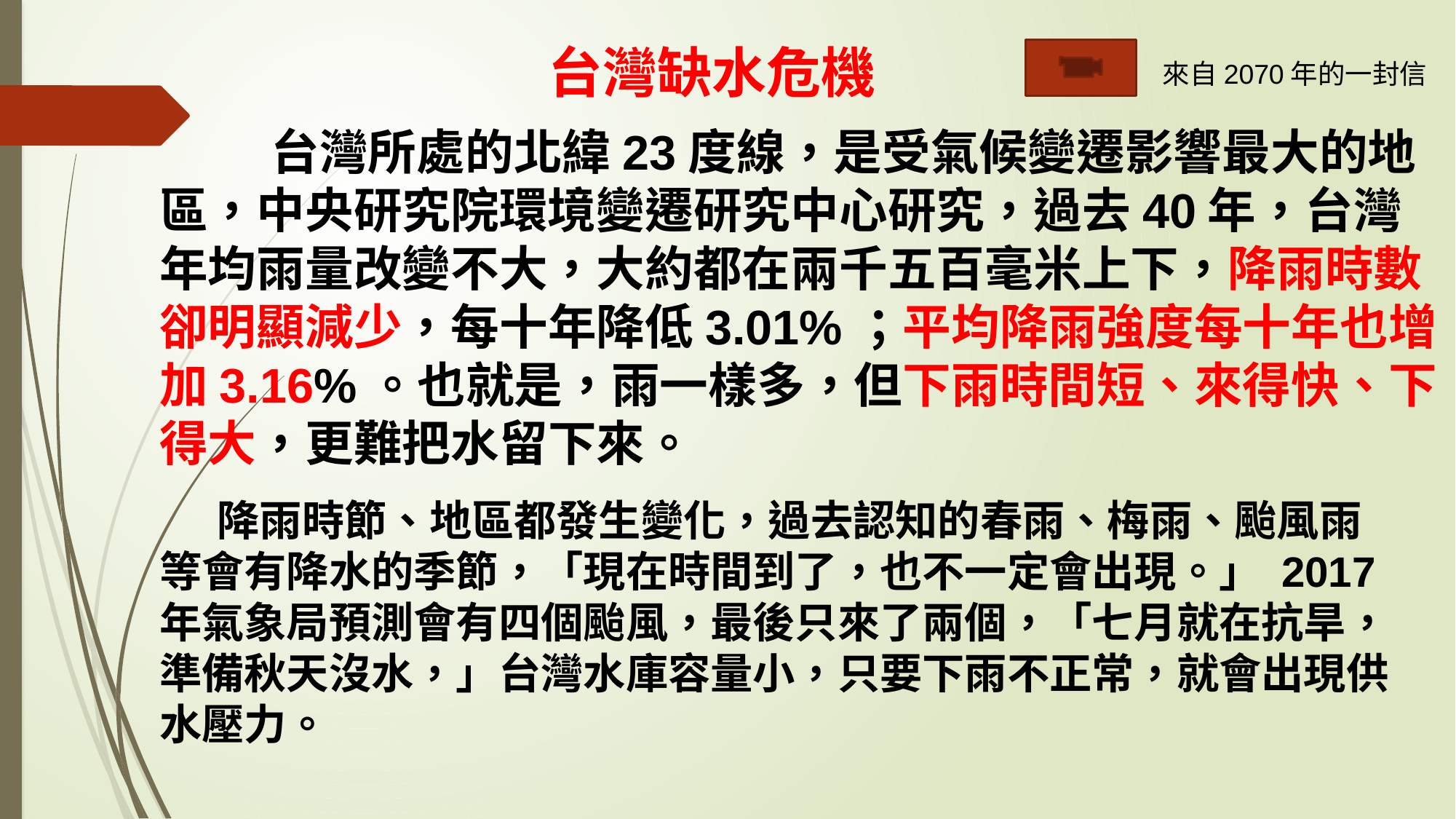

# 台灣缺水危機

來自2070年的一封信
         台灣所處的北緯23度線，是受氣候變遷影響最大的地區，中央研究院環境變遷研究中心研究，過去40年，台灣年均雨量改變不大，大約都在兩千五百毫米上下，降雨時數卻明顯減少，每十年降低3.01%；平均降雨強度每十年也增加3.16%。也就是，雨一樣多，但下雨時間短、來得快、下得大，更難把水留下來。

      降雨時節、地區都發生變化，過去認知的春雨、梅雨、颱風雨等會有降水的季節，「現在時間到了，也不一定會出現。」 2017年氣象局預測會有四個颱風，最後只來了兩個，「七月就在抗旱，準備秋天沒水，」台灣水庫容量小，只要下雨不正常，就會出現供水壓力。